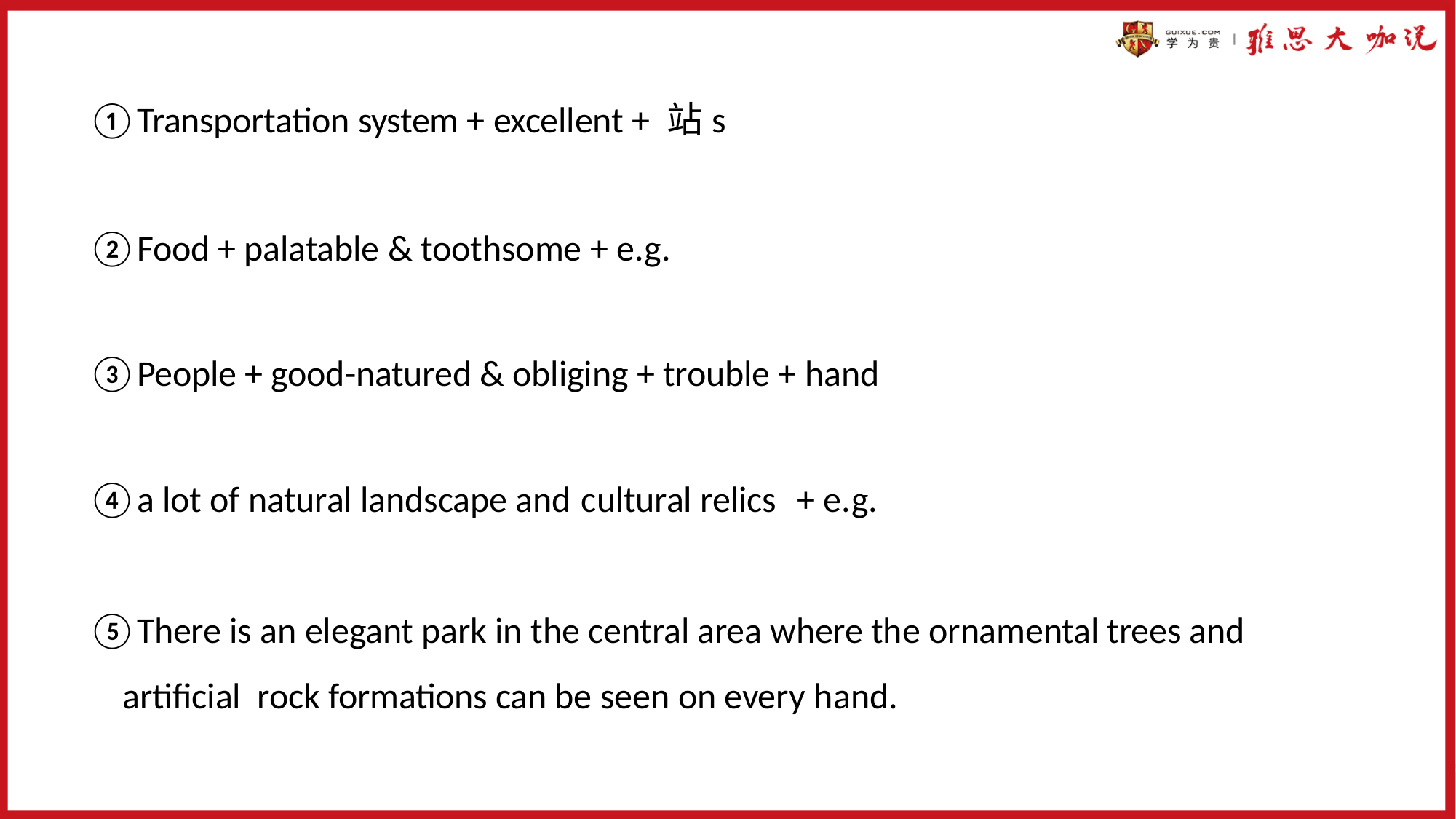

①Transportation system + excellent + 站s

②Food + palatable & toothsome + e.g.

③People + good-natured & obliging + trouble + hand

④a lot of natural landscape and cultural relics	+ e.g.

⑤There is an elegant park in the central area where the ornamental trees and artificial  rock formations can be seen on every hand.